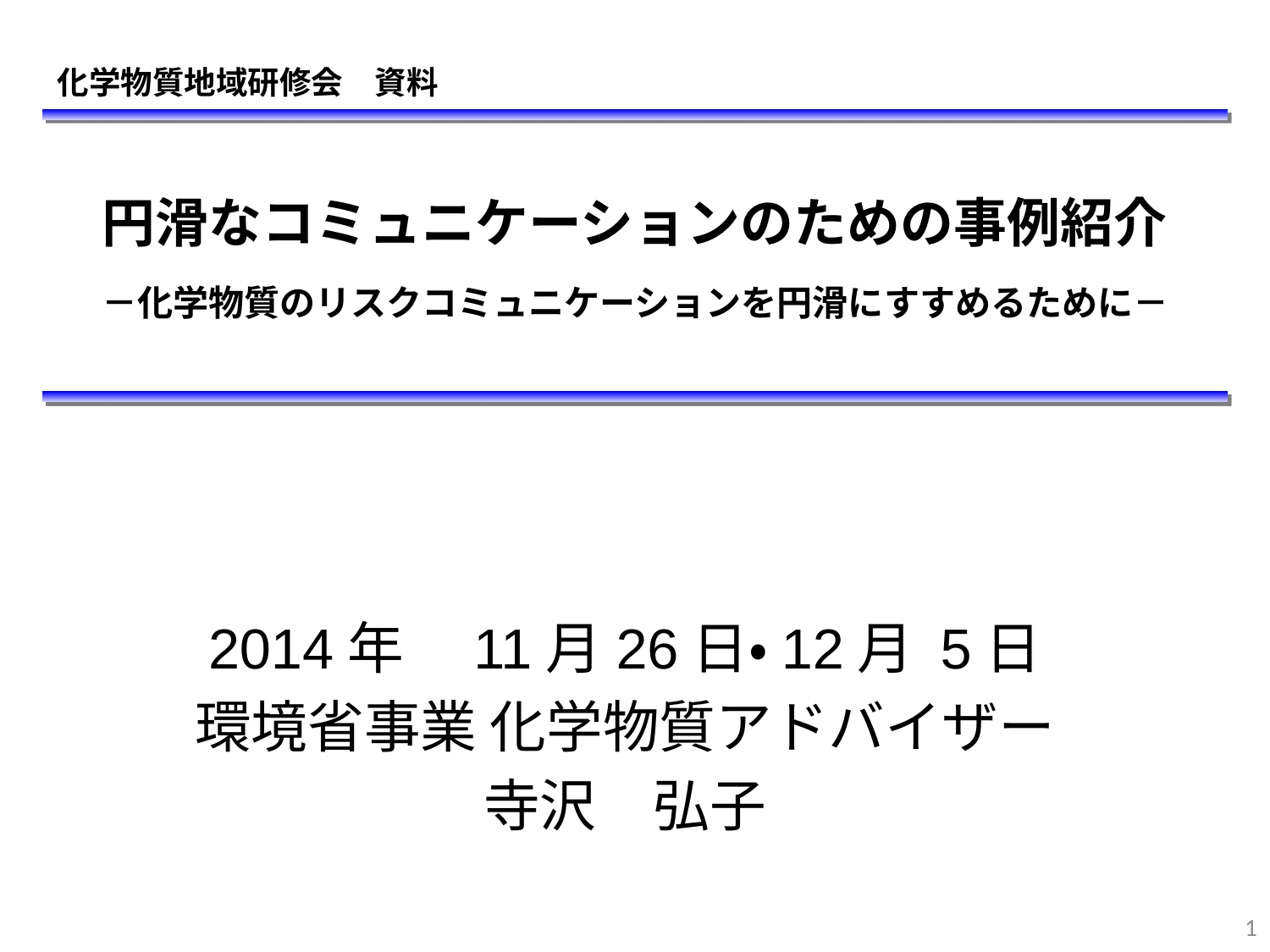

化学物質地域研修会　資料
円滑なコミュニケーションのための事例紹介

－化学物質のリスクコミュニケーションを円滑にすすめるために－

2014年　11月26日・12月 5日
環境省事業 化学物質アドバイザー
寺沢　弘子
1